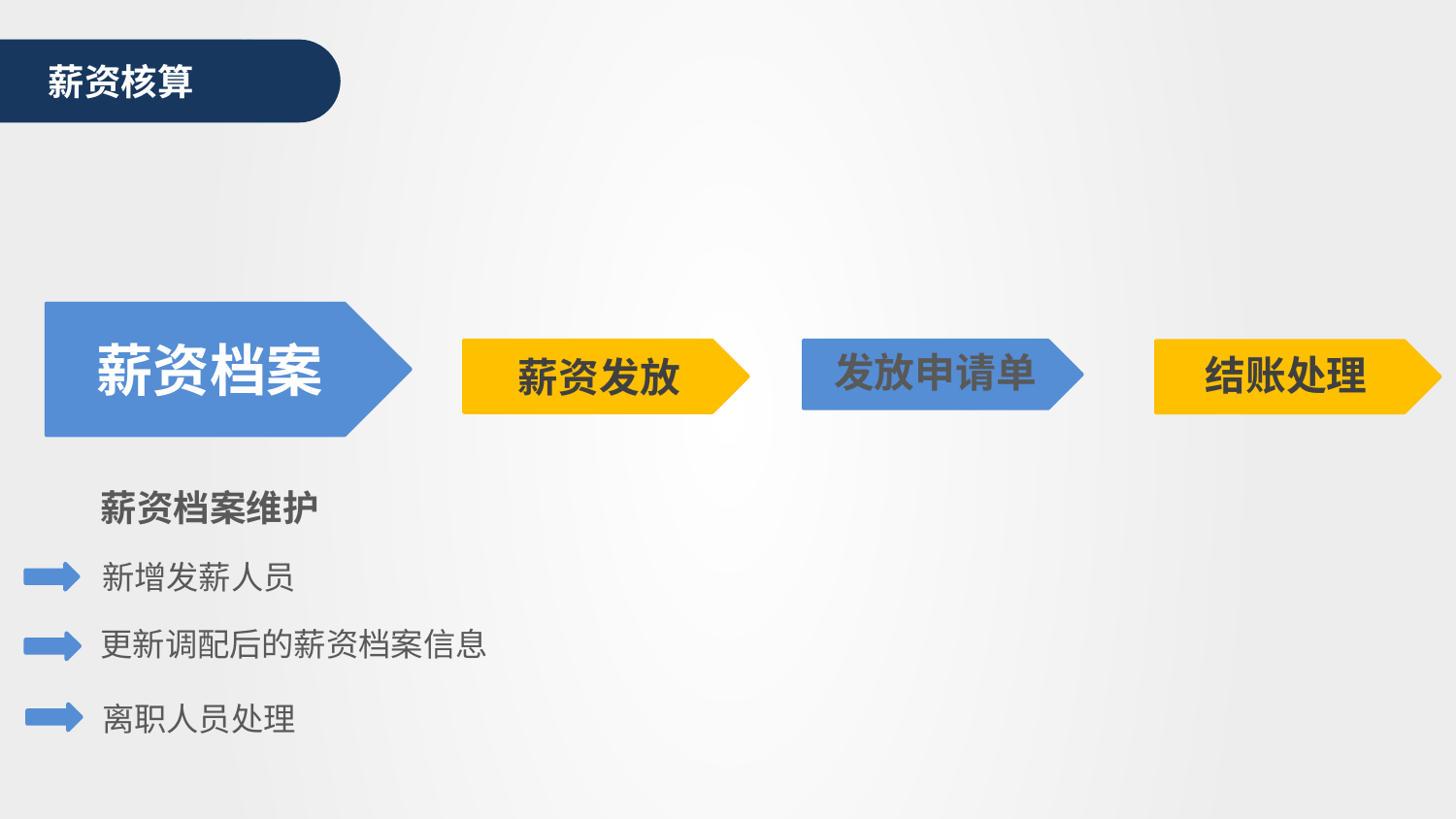

薪资核算

薪资档案
发放申请单

结账处理
薪资发放
薪资档案维护
新增发薪人员

更新调配后的薪资档案信息

离职人员处理